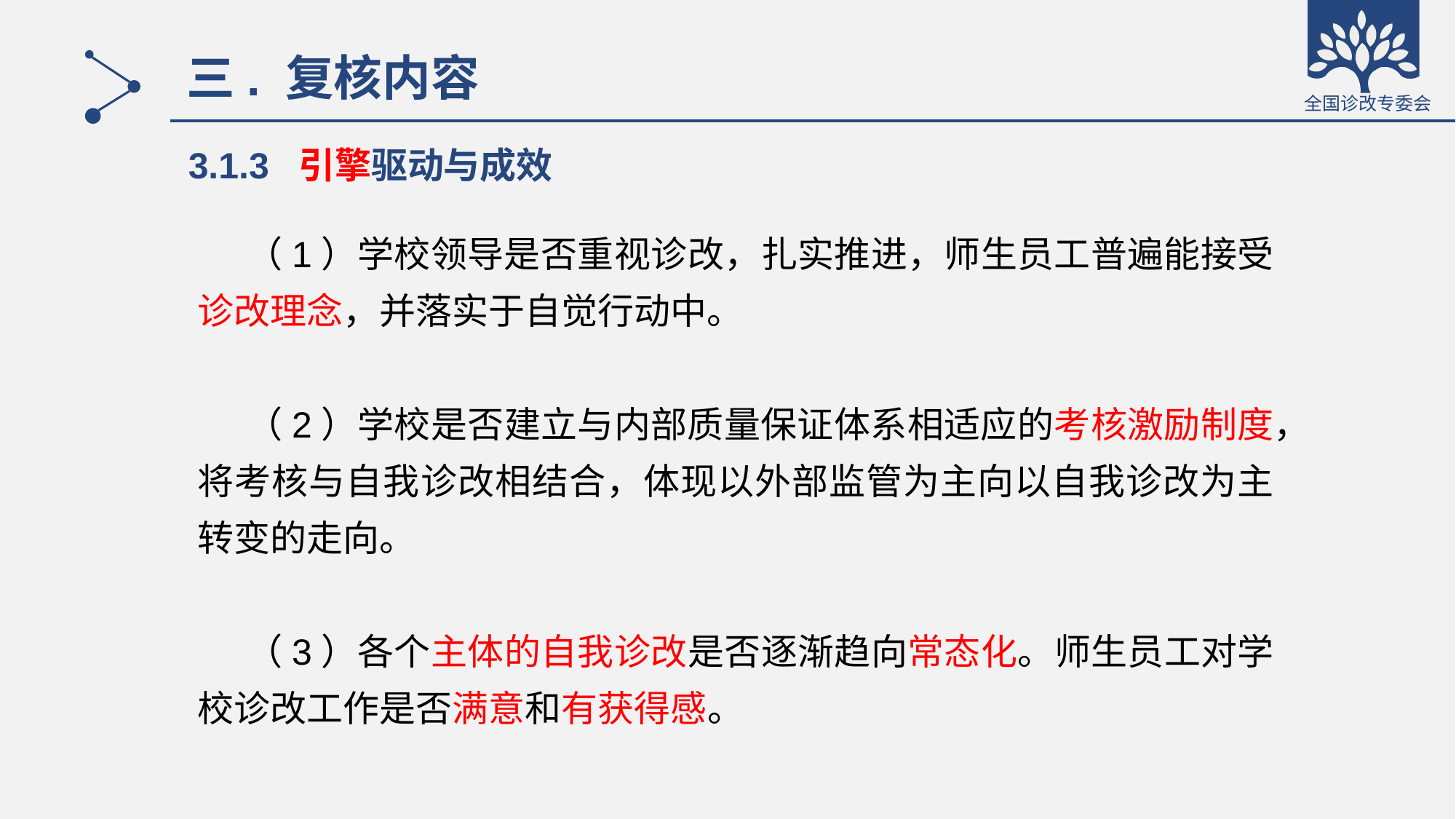

# 三. 复核内容
3.1.3  引擎驱动与成效
（1）学校领导是否重视诊改，扎实推进，师生员工普遍能接受诊改理念，并落实于自觉行动中。

（2）学校是否建立与内部质量保证体系相适应的考核激励制度，将考核与自我诊改相结合，体现以外部监管为主向以自我诊改为主转变的走向。

（3）各个主体的自我诊改是否逐渐趋向常态化。师生员工对学校诊改工作是否满意和有获得感。